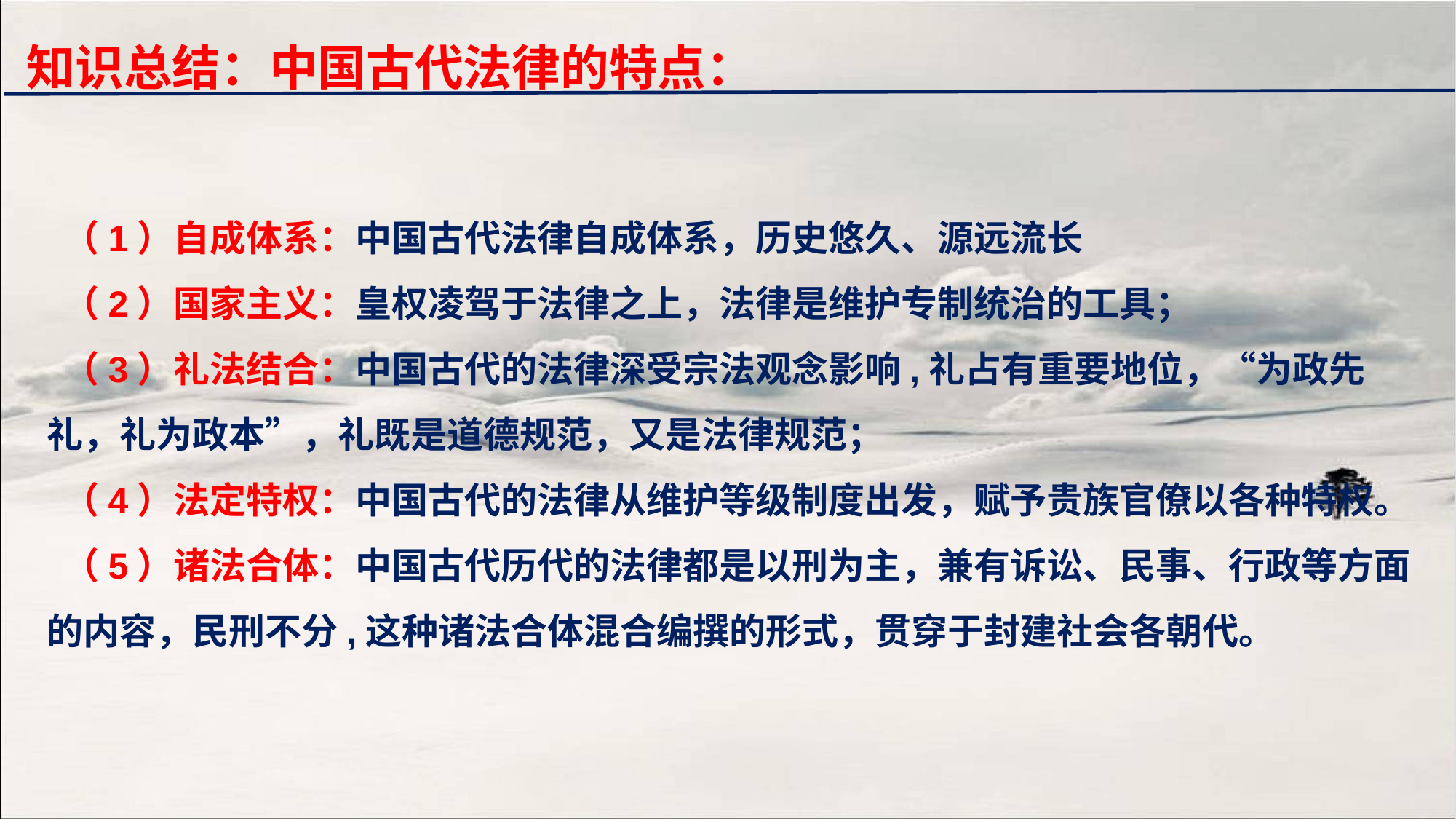

知识总结：中国古代法律的特点：
（1）自成体系：中国古代法律自成体系，历史悠久、源远流长
（2）国家主义：皇权凌驾于法律之上，法律是维护专制统治的工具；
（3）礼法结合：中国古代的法律深受宗法观念影响,礼占有重要地位，“为政先礼，礼为政本”，礼既是道德规范，又是法律规范；
（4）法定特权：中国古代的法律从维护等级制度出发，赋予贵族官僚以各种特权。
（5）诸法合体：中国古代历代的法律都是以刑为主，兼有诉讼、民事、行政等方面的内容，民刑不分,这种诸法合体混合编撰的形式，贯穿于封建社会各朝代。